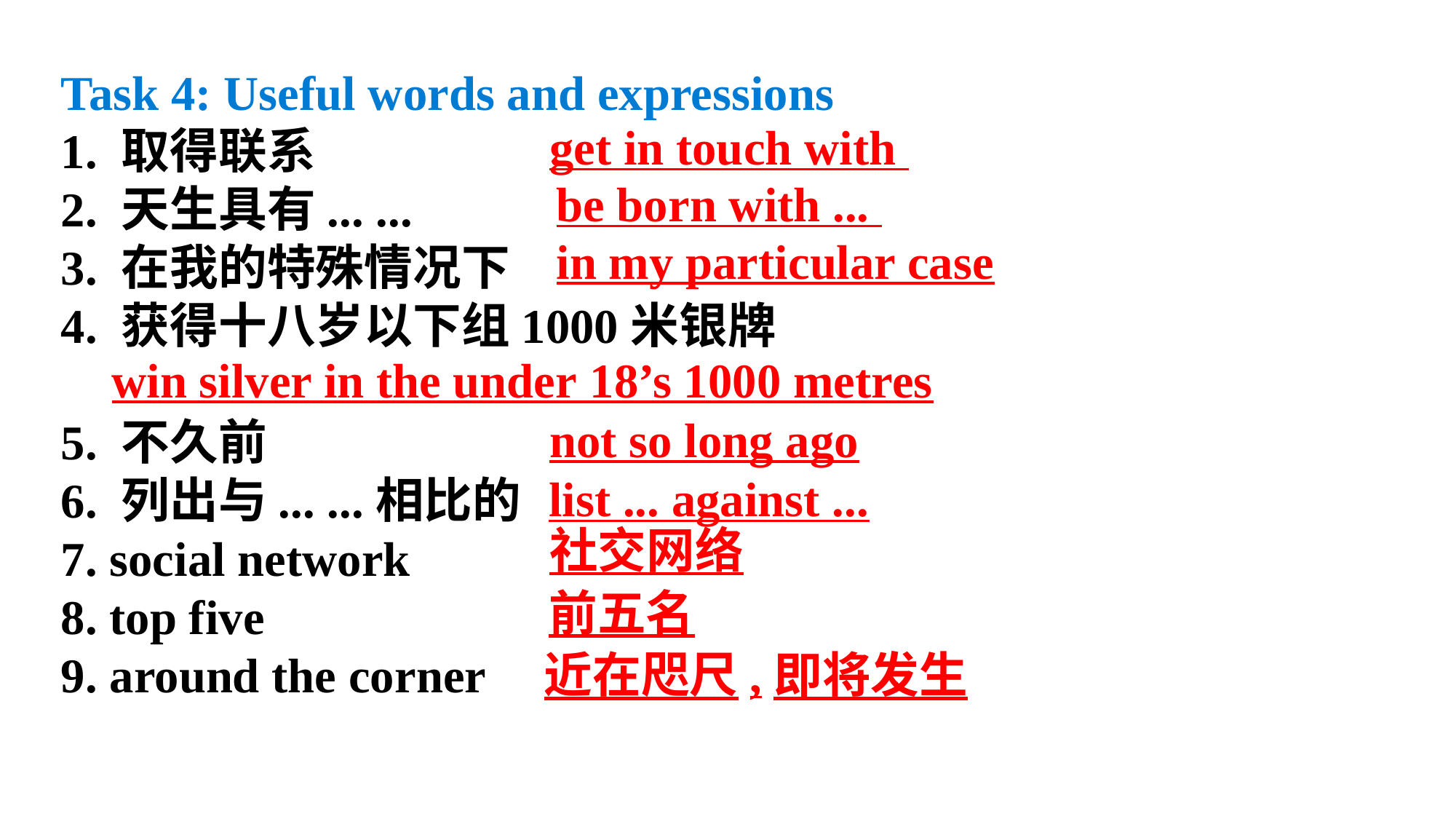

Task 4: Useful words and expressions
1. 取得联系
2. 天生具有... ...
3. 在我的特殊情况下
4. 获得十八岁以下组1000米银牌

5. 不久前
6. 列出与... ...相比的
7. social network
8. top five
9. around the corner
get in touch with
 be born with ...
in my particular case

win silver in the under 18’s 1000 metres
 not so long ago
list ... against ...
社交网络
前五名
近在咫尺,即将发生